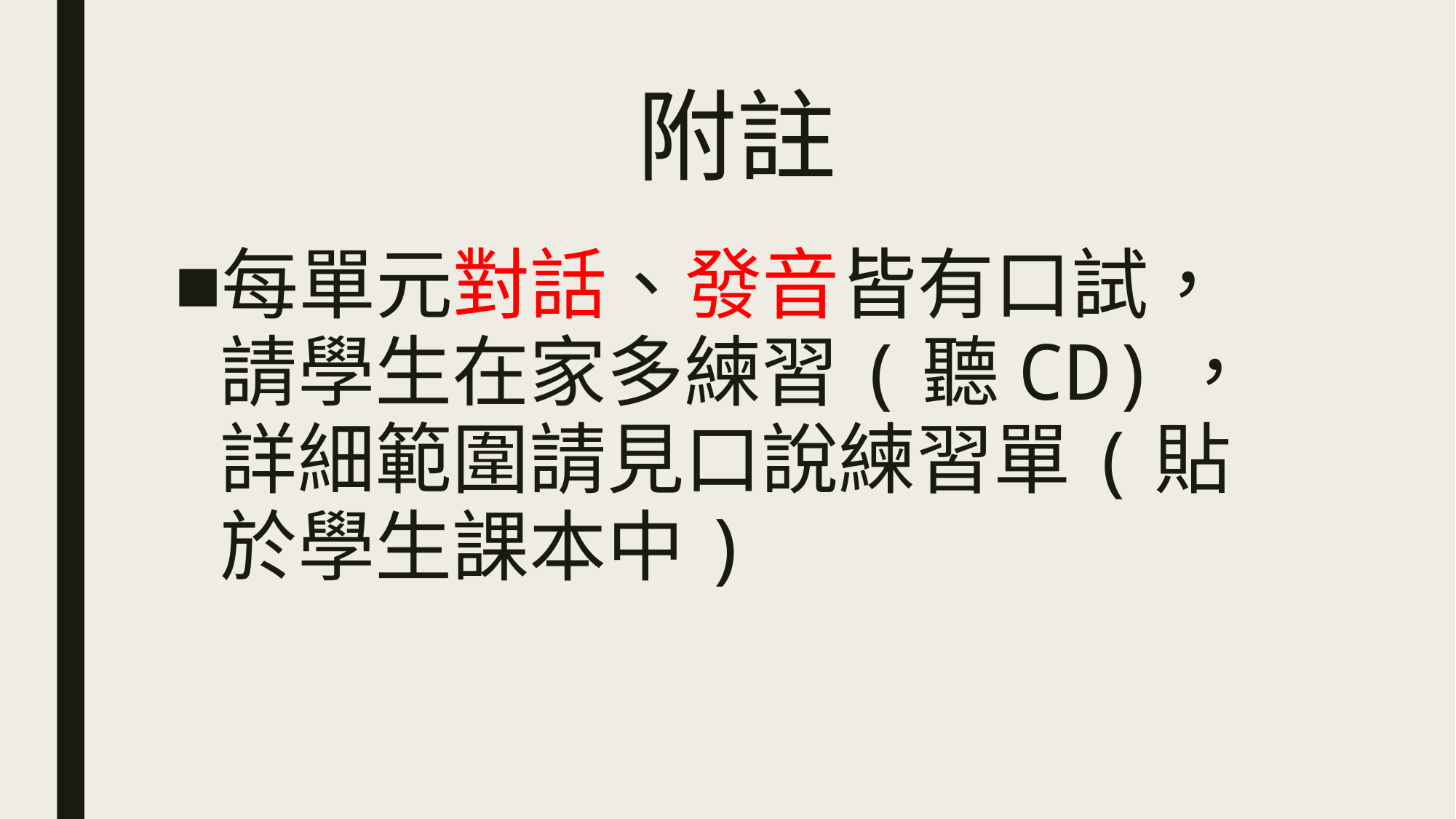

# 附註
每單元對話、發音皆有口試，請學生在家多練習(聽CD)，詳細範圍請見口說練習單(貼於學生課本中)